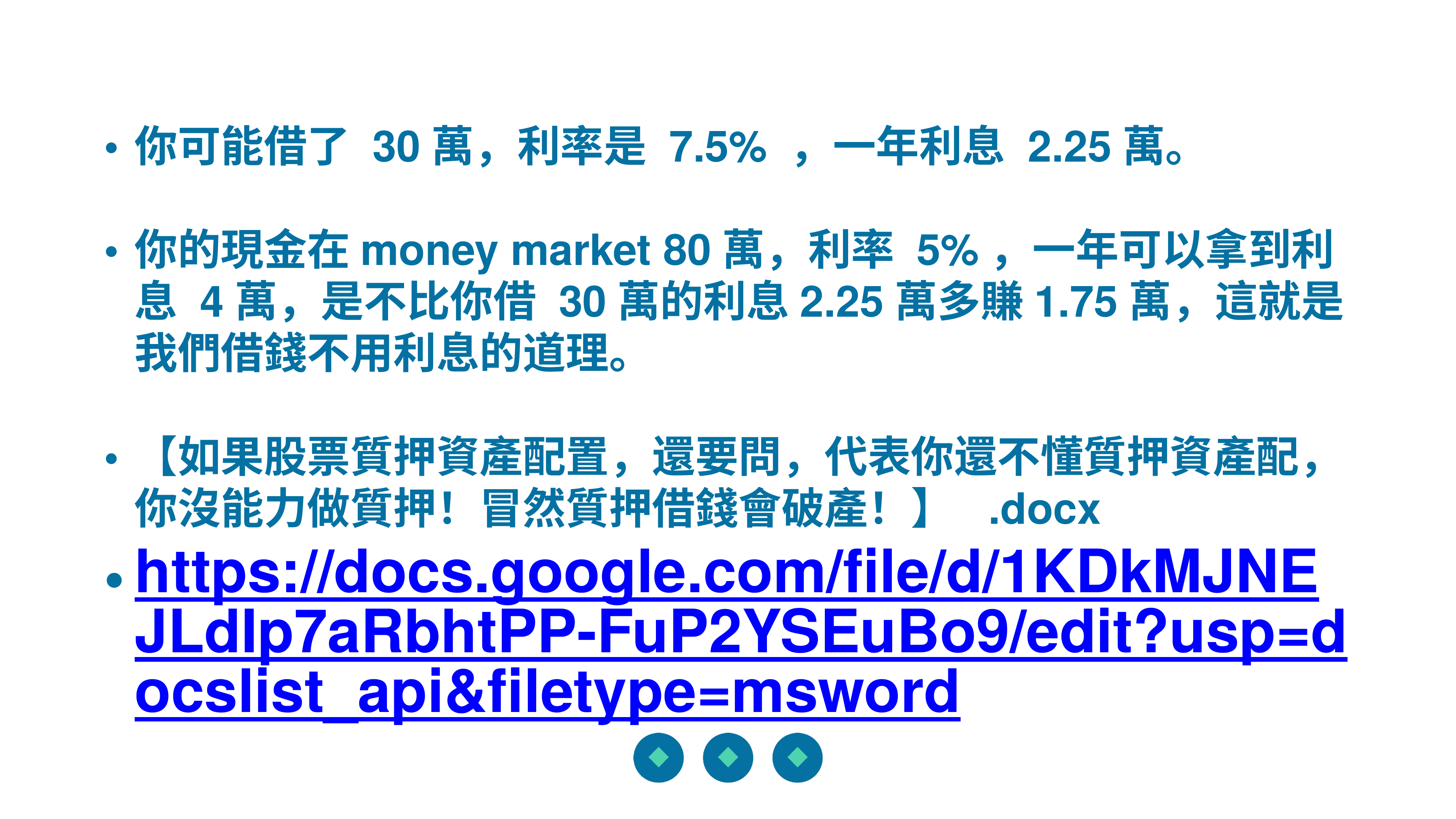

你可能借了 30萬，利率是 7.5% ，一年利息 2.25萬。

你的現金在money market 80萬，利率 5%，一年可以拿到利息 4萬，是不比你借 30萬的利息2.25萬多賺1.75萬，這就是我們借錢不用利息的道理。

【如果股票質押資產配置，還要問，代表你還不懂質押資產配，你沒能力做質押！冒然質押借錢會破產！】  .docx
https://docs.google.com/file/d/1KDkMJNEJLdIp7aRbhtPP-FuP2YSEuBo9/edit?usp=docslist_api&filetype=msword